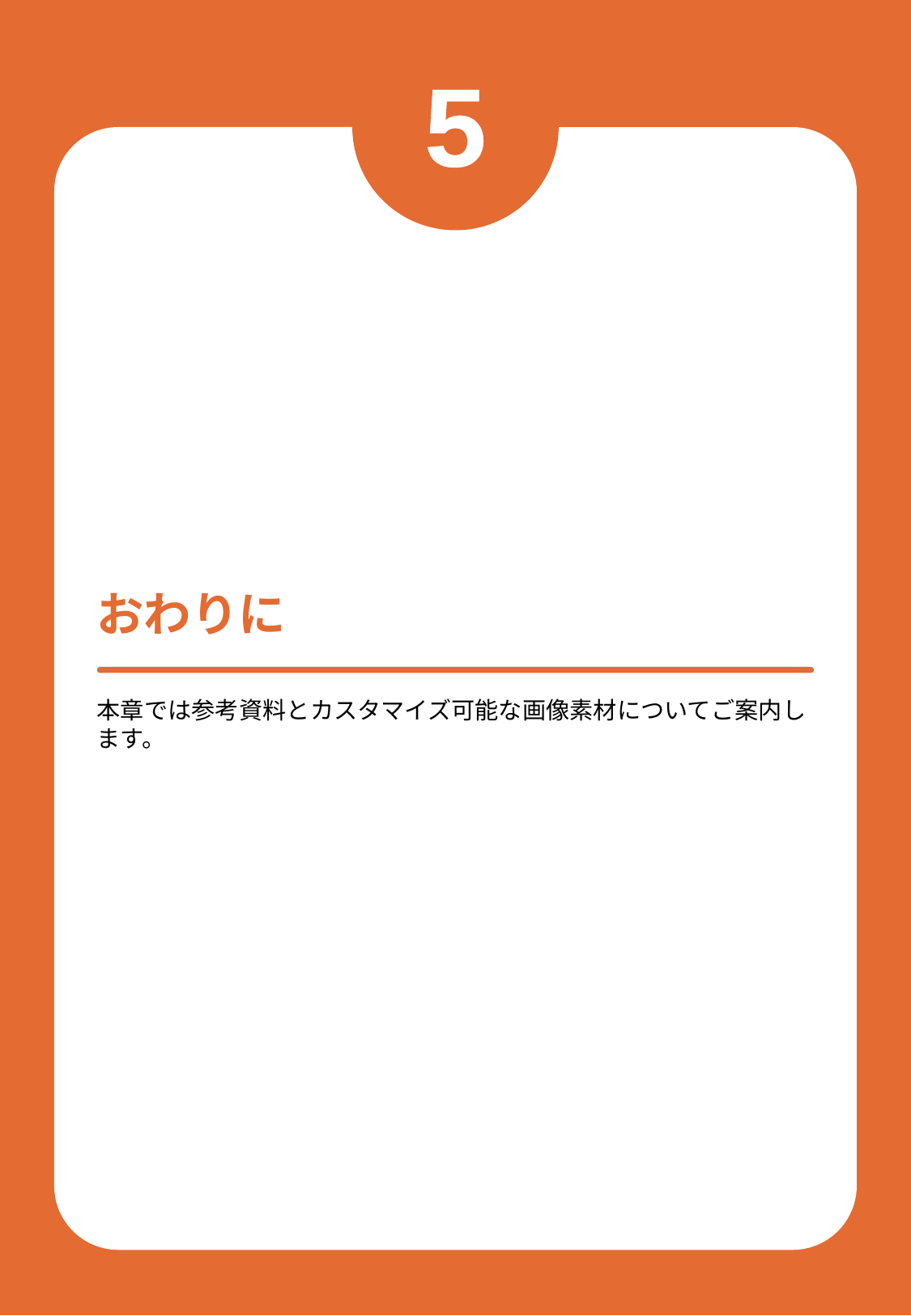

5

おわりに

本章では参考資料とカスタマイズ可能な画像素材についてご案内します。